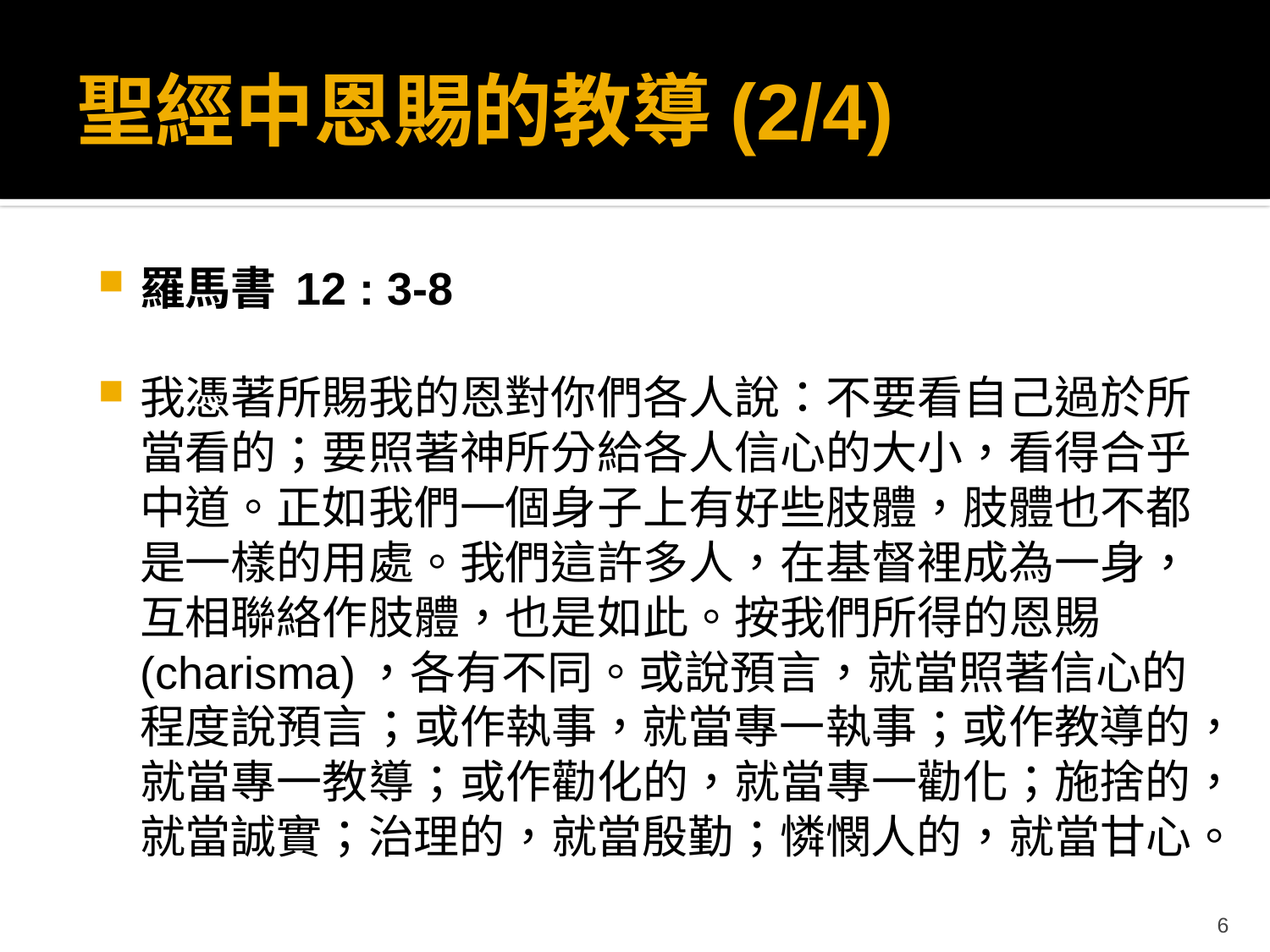

# 聖經中恩賜的教導(2/4)
羅馬書 12 : 3-8

我憑著所賜我的恩對你們各人說：不要看自己過於所當看的；要照著神所分給各人信心的大小，看得合乎中道。正如我們一個身子上有好些肢體，肢體也不都是一樣的用處。我們這許多人，在基督裡成為一身，互相聯絡作肢體，也是如此。按我們所得的恩賜(charisma)，各有不同。或說預言，就當照著信心的程度說預言；或作執事，就當專一執事；或作教導的，就當專一教導；或作勸化的，就當專一勸化；施捨的，就當誠實；治理的，就當殷勤；憐憫人的，就當甘心。
6